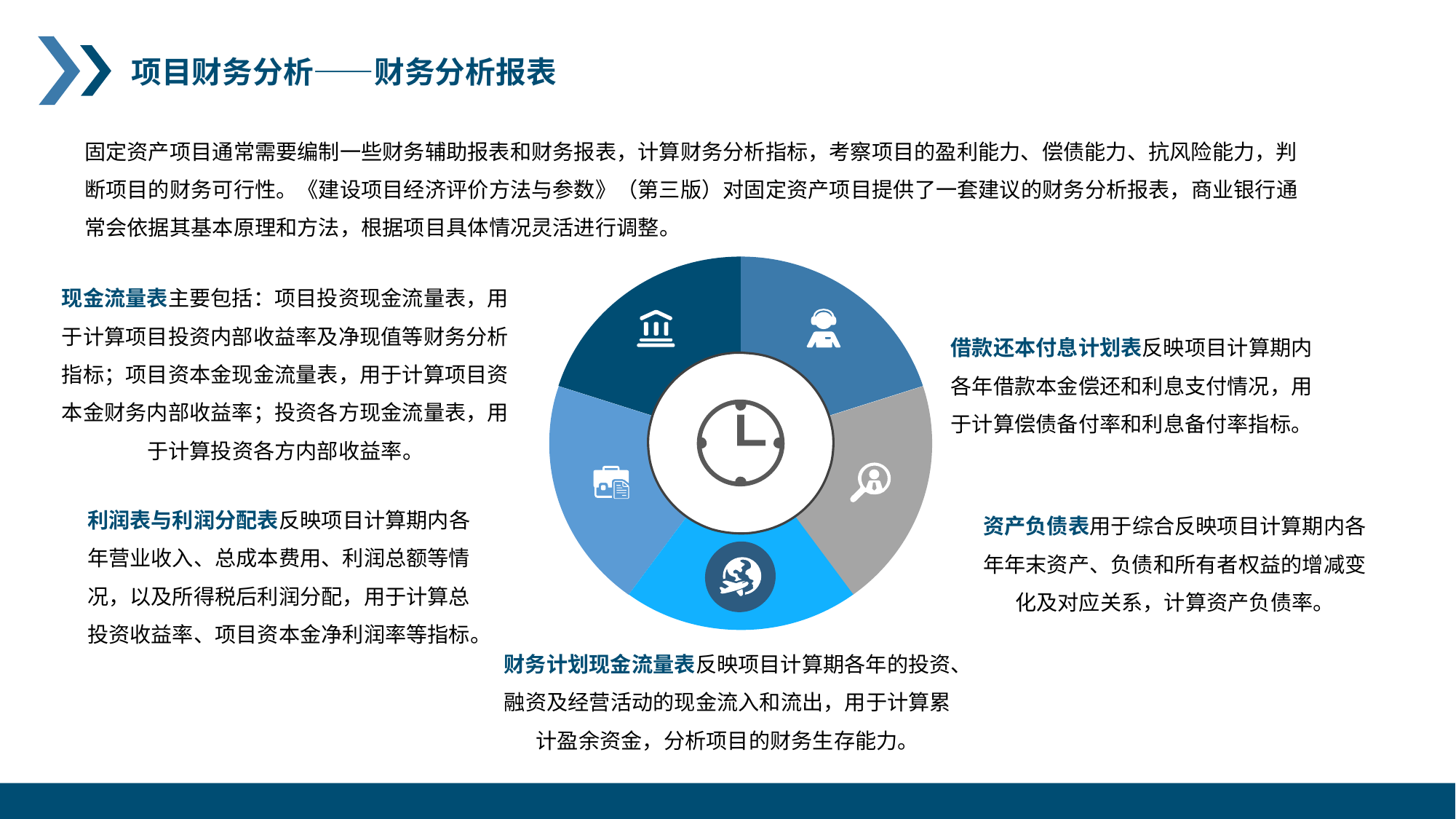

项目财务分析——财务分析报表
固定资产项目通常需要编制一些财务辅助报表和财务报表，计算财务分析指标，考察项目的盈利能力、偿债能力、抗风险能力，判断项目的财务可行性。《建设项目经济评价方法与参数》（第三版）对固定资产项目提供了一套建议的财务分析报表，商业银行通常会依据其基本原理和方法，根据项目具体情况灵活进行调整。

现金流量表主要包括：项目投资现金流量表，用于计算项目投资内部收益率及净现值等财务分析指标；项目资本金现金流量表，用于计算项目资本金财务内部收益率；投资各方现金流量表，用于计算投资各方内部收益率。
借款还本付息计划表反映项目计算期内各年借款本金偿还和利息支付情况，用于计算偿债备付率和利息备付率指标。
利润表与利润分配表反映项目计算期内各年营业收入、总成本费用、利润总额等情况，以及所得税后利润分配，用于计算总投资收益率、项目资本金净利润率等指标。
资产负债表用于综合反映项目计算期内各年年末资产、负债和所有者权益的增减变化及对应关系，计算资产负债率。
财务计划现金流量表反映项目计算期各年的投资、融资及经营活动的现金流入和流出，用于计算累计盈余资金，分析项目的财务生存能力。